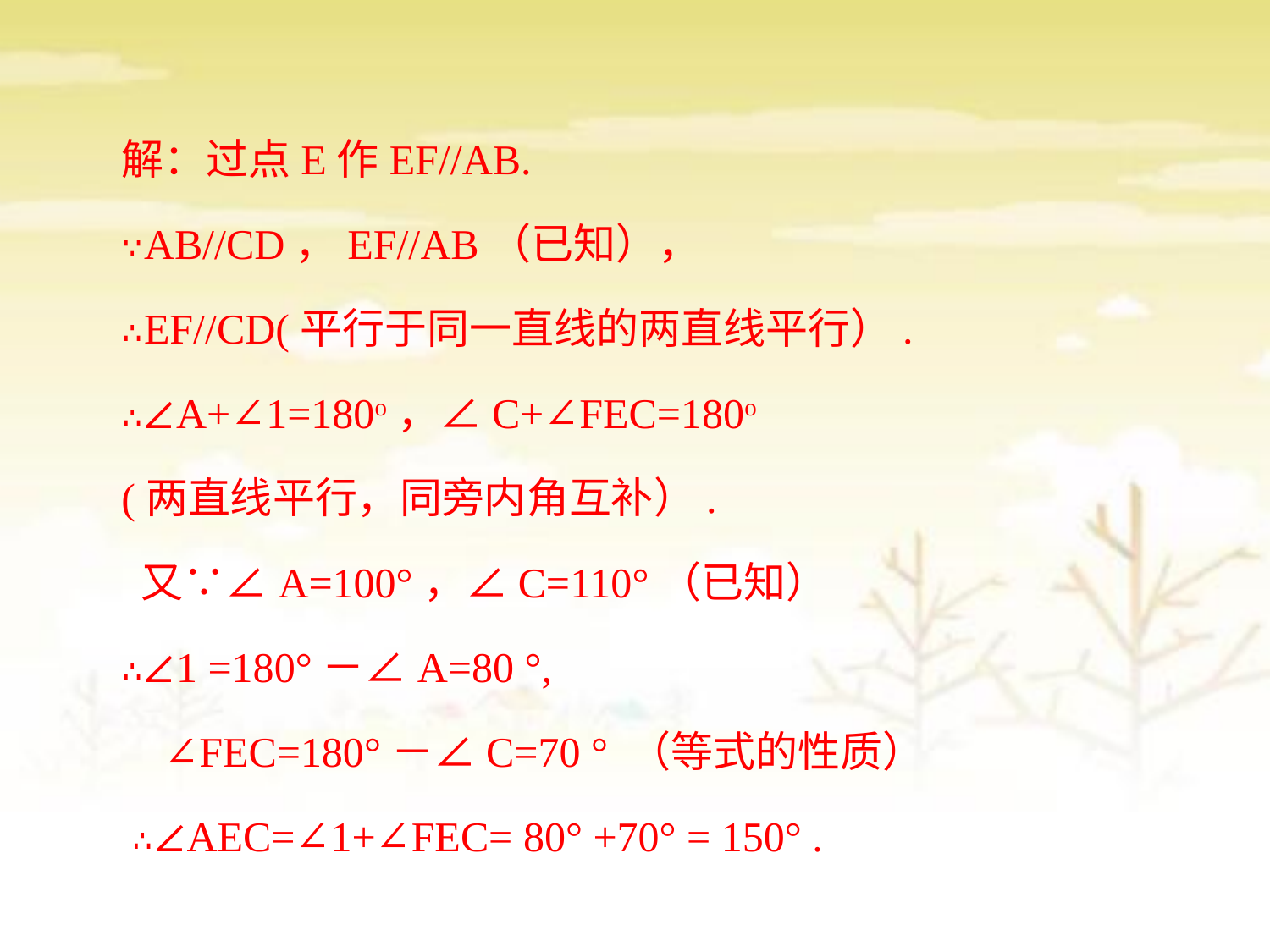

解：过点E作EF//AB.
∵AB//CD，EF//AB（已知），
∴EF//CD(平行于同一直线的两直线平行）.
∴∠A+∠1=180o，∠C+∠FEC=180o
(两直线平行，同旁内角互补）.
 又∵∠A=100°，∠C=110°（已知）
∴∠1 =180°－∠A=80 °,
    ∠FEC=180°－∠C=70 ° （等式的性质）
 ∴∠AEC=∠1+∠FEC= 80° +70° = 150° .